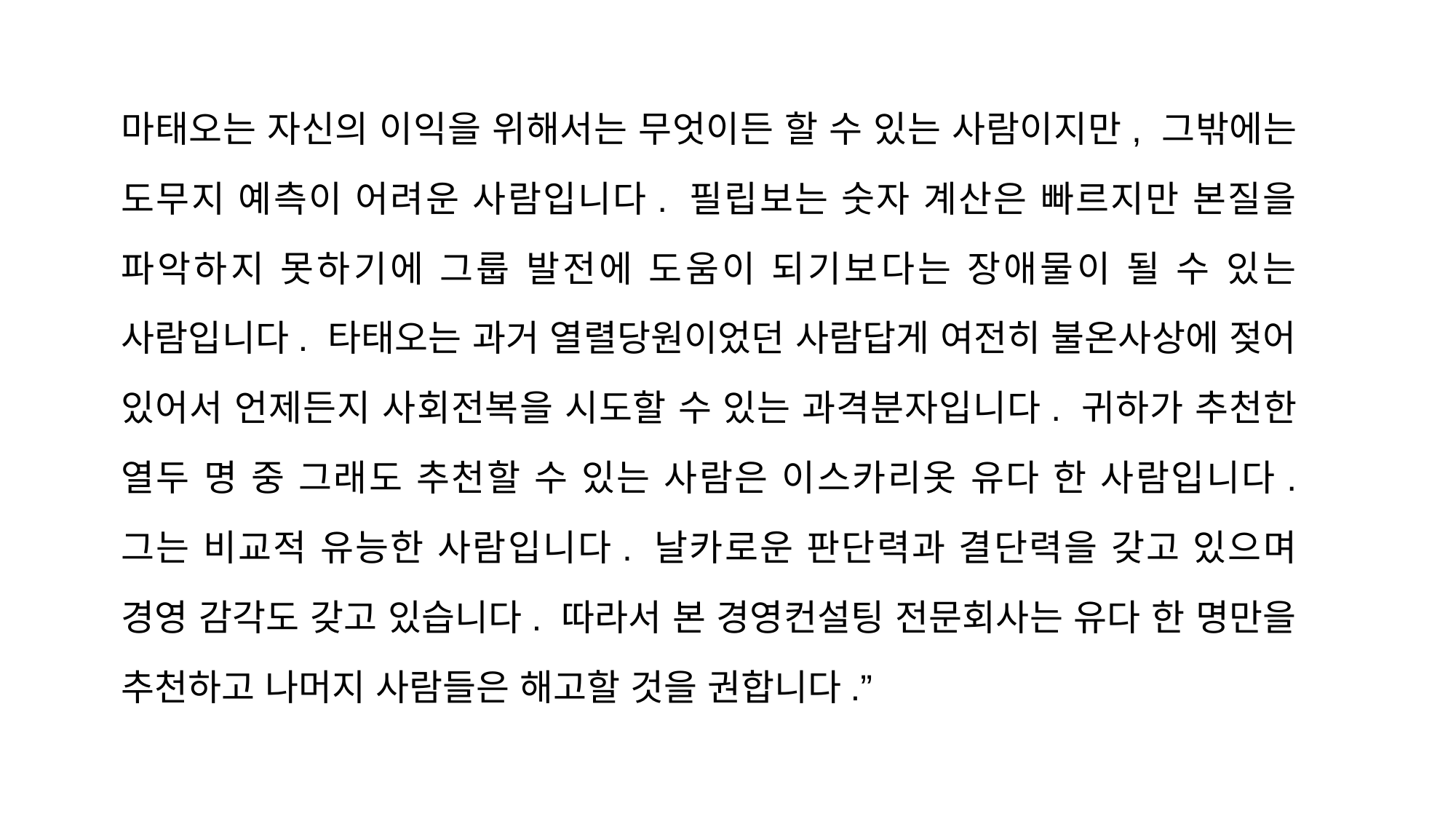

마태오는 자신의 이익을 위해서는 무엇이든 할 수 있는 사람이지만, 그밖에는 도무지 예측이 어려운 사람입니다. 필립보는 숫자 계산은 빠르지만 본질을 파악하지 못하기에 그룹 발전에 도움이 되기보다는 장애물이 될 수 있는 사람입니다. 타태오는 과거 열렬당원이었던 사람답게 여전히 불온사상에 젖어 있어서 언제든지 사회전복을 시도할 수 있는 과격분자입니다. 귀하가 추천한 열두 명 중 그래도 추천할 수 있는 사람은 이스카리옷 유다 한 사람입니다. 그는 비교적 유능한 사람입니다. 날카로운 판단력과 결단력을 갖고 있으며 경영 감각도 갖고 있습니다. 따라서 본 경영컨설팅 전문회사는 유다 한 명만을 추천하고 나머지 사람들은 해고할 것을 권합니다.”